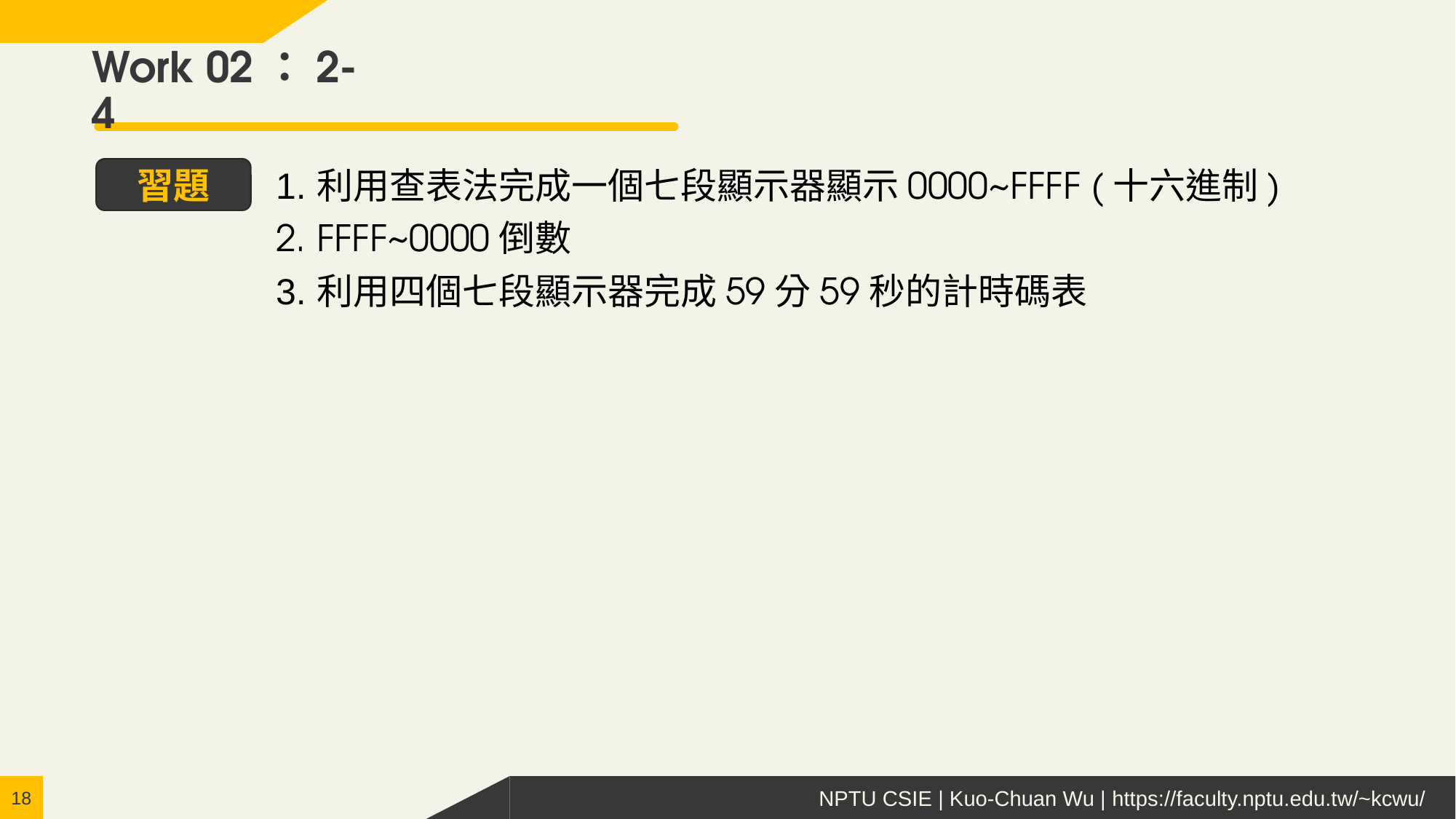

# Work 02：2-4
利用查表法完成一個七段顯示器顯示0000~FFFF (十六進制)
FFFF~0000倒數
利用四個七段顯示器完成59分59秒的計時碼表
習題